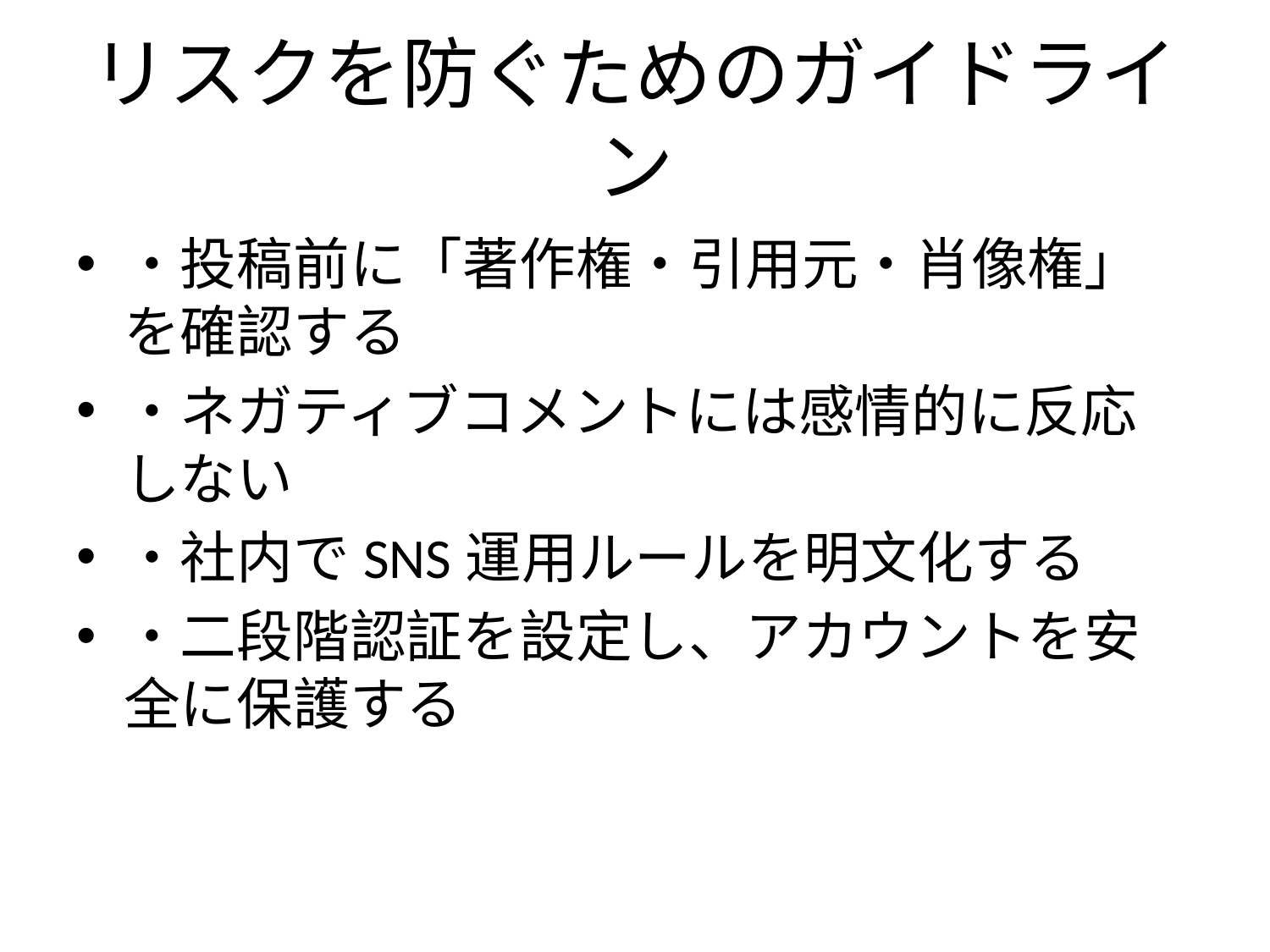

# リスクを防ぐためのガイドライン
・投稿前に「著作権・引用元・肖像権」を確認する
・ネガティブコメントには感情的に反応しない
・社内でSNS運用ルールを明文化する
・二段階認証を設定し、アカウントを安全に保護する